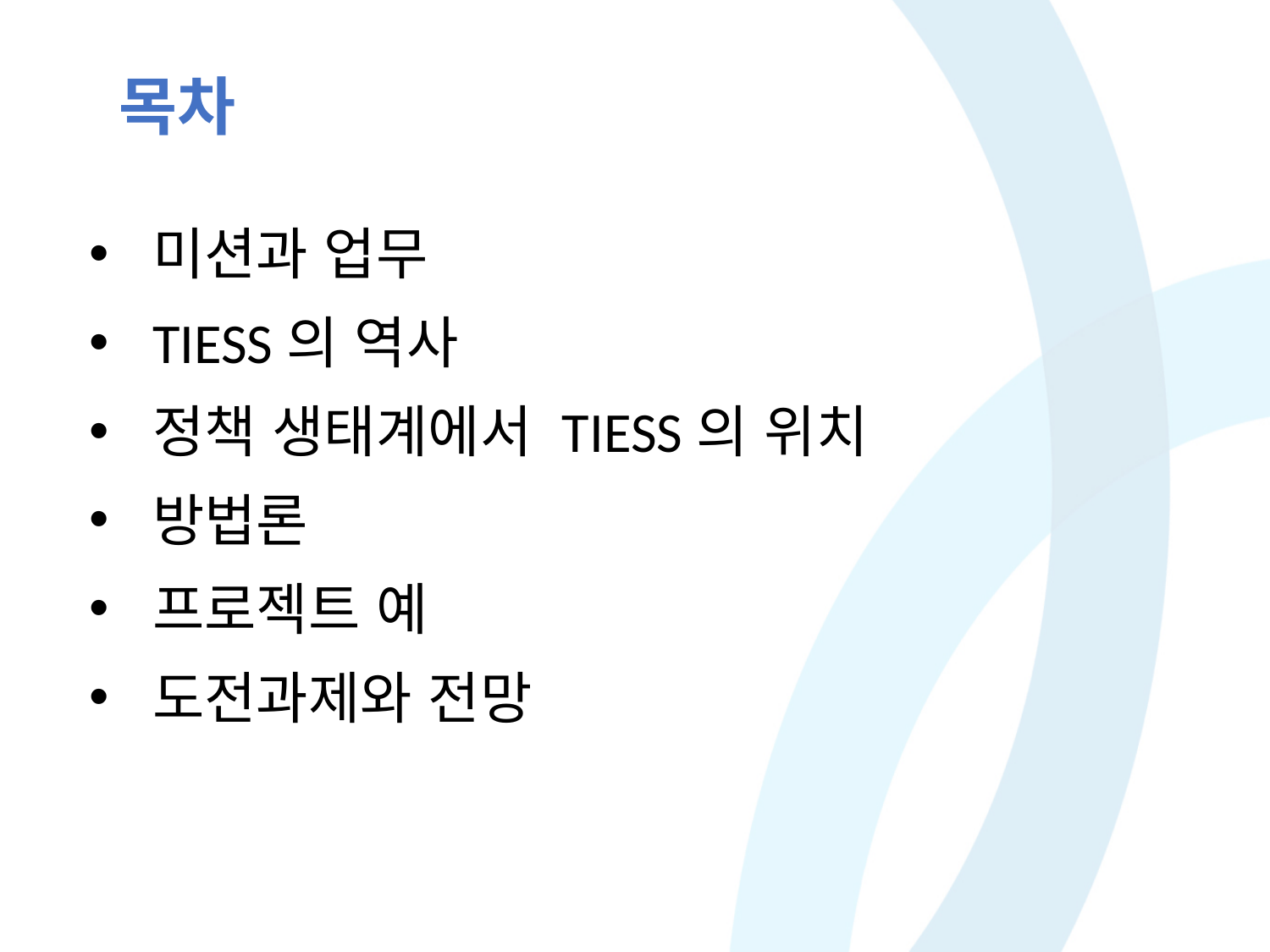

목차
미션과 업무
TIESS의 역사
정책 생태계에서 TIESS의 위치
방법론
프로젝트 예
도전과제와 전망